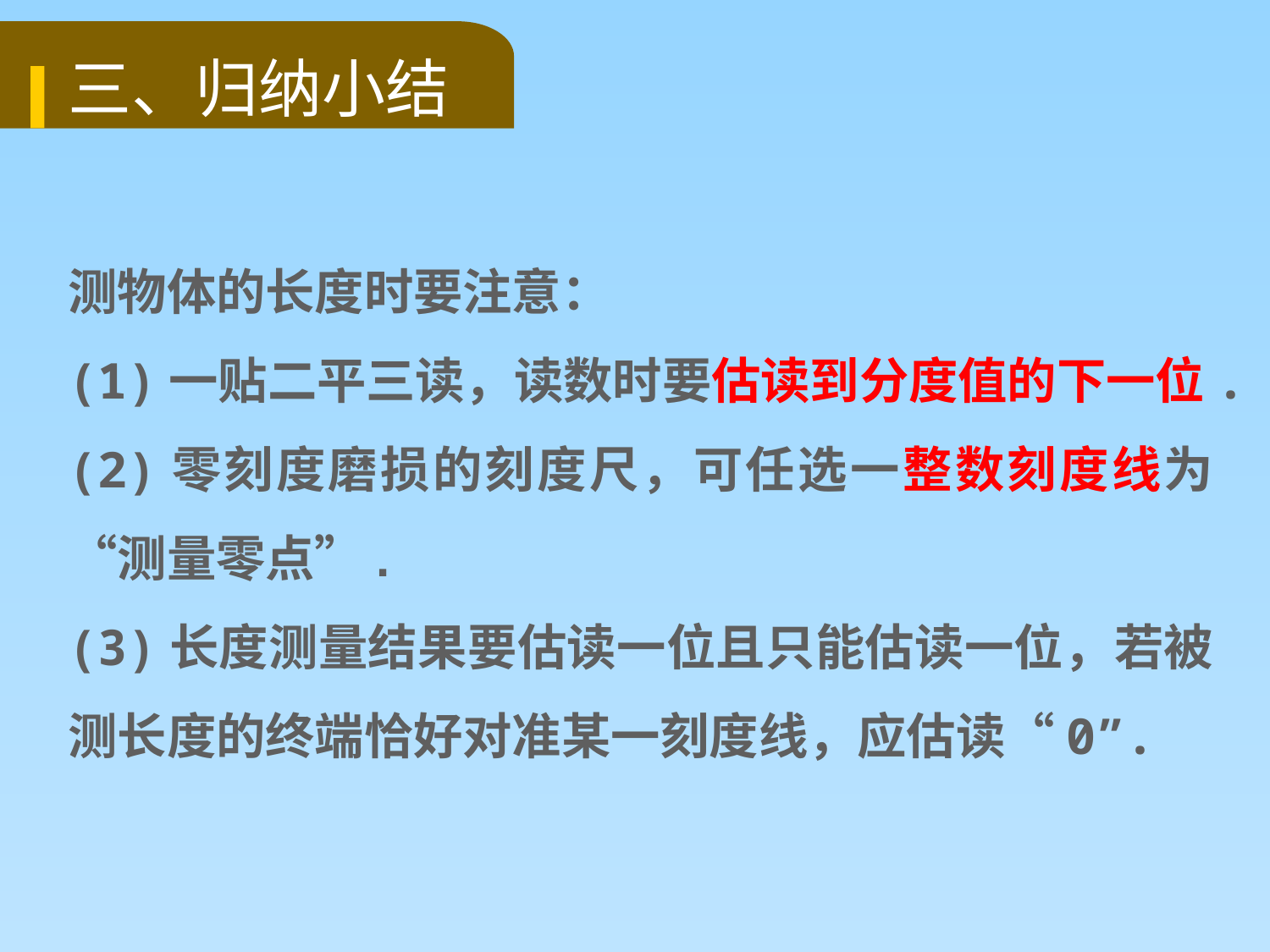

三、归纳小结

测物体的长度时要注意：
(1)一贴二平三读，读数时要估读到分度值的下一位.
(2)零刻度磨损的刻度尺，可任选一整数刻度线为“测量零点”.
(3)长度测量结果要估读一位且只能估读一位，若被测长度的终端恰好对准某一刻度线，应估读“0”.